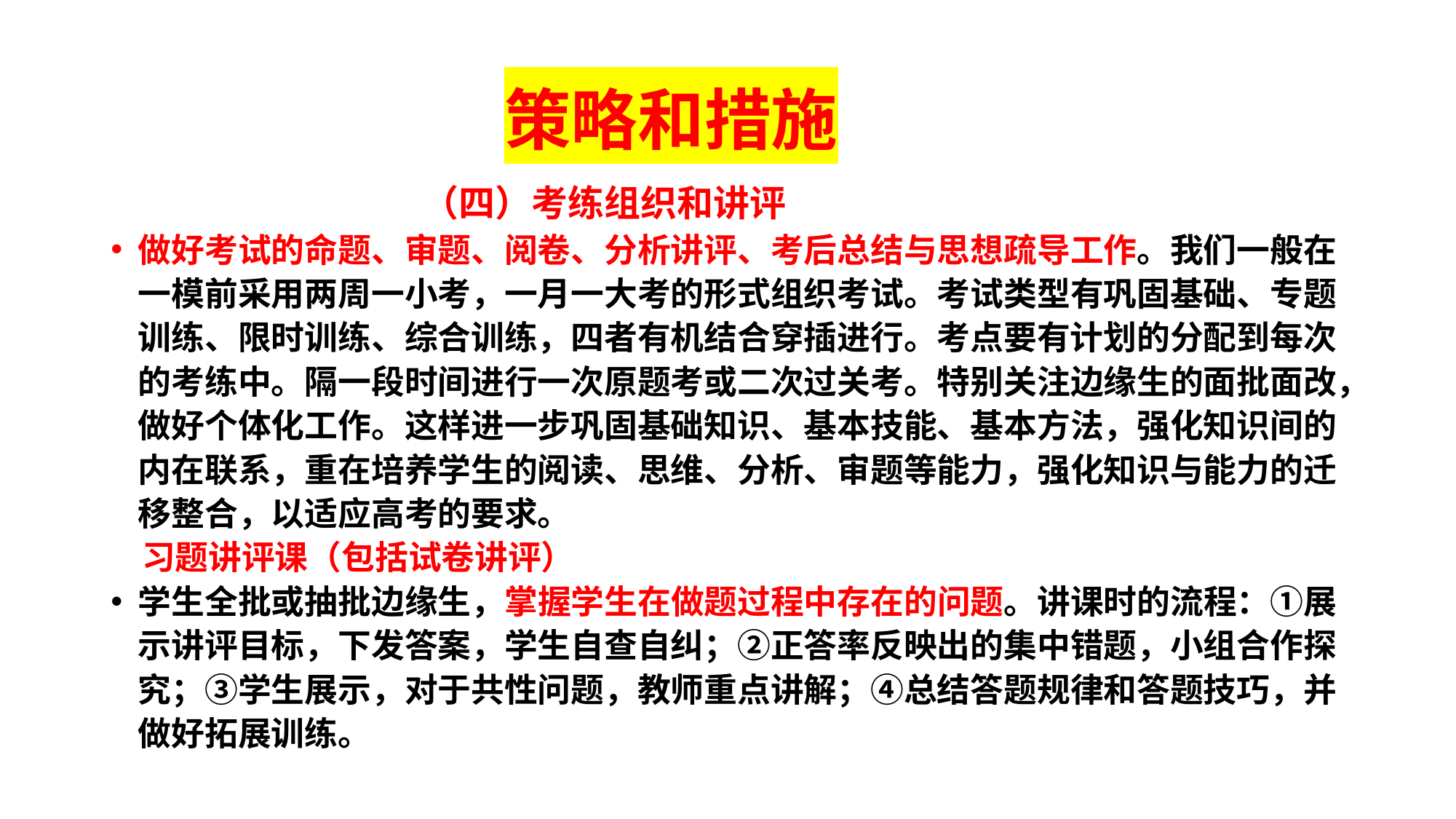

# 策略和措施
                                     （四）考练组织和讲评
做好考试的命题、审题、阅卷、分析讲评、考后总结与思想疏导工作。我们一般在一模前采用两周一小考，一月一大考的形式组织考试。考试类型有巩固基础、专题训练、限时训练、综合训练，四者有机结合穿插进行。考点要有计划的分配到每次的考练中。隔一段时间进行一次原题考或二次过关考。特别关注边缘生的面批面改，做好个体化工作。这样进一步巩固基础知识、基本技能、基本方法，强化知识间的内在联系，重在培养学生的阅读、思维、分析、审题等能力，强化知识与能力的迁移整合，以适应高考的要求。
   习题讲评课（包括试卷讲评）
学生全批或抽批边缘生，掌握学生在做题过程中存在的问题。讲课时的流程：①展示讲评目标，下发答案，学生自查自纠；②正答率反映出的集中错题，小组合作探究；③学生展示，对于共性问题，教师重点讲解；④总结答题规律和答题技巧，并做好拓展训练。